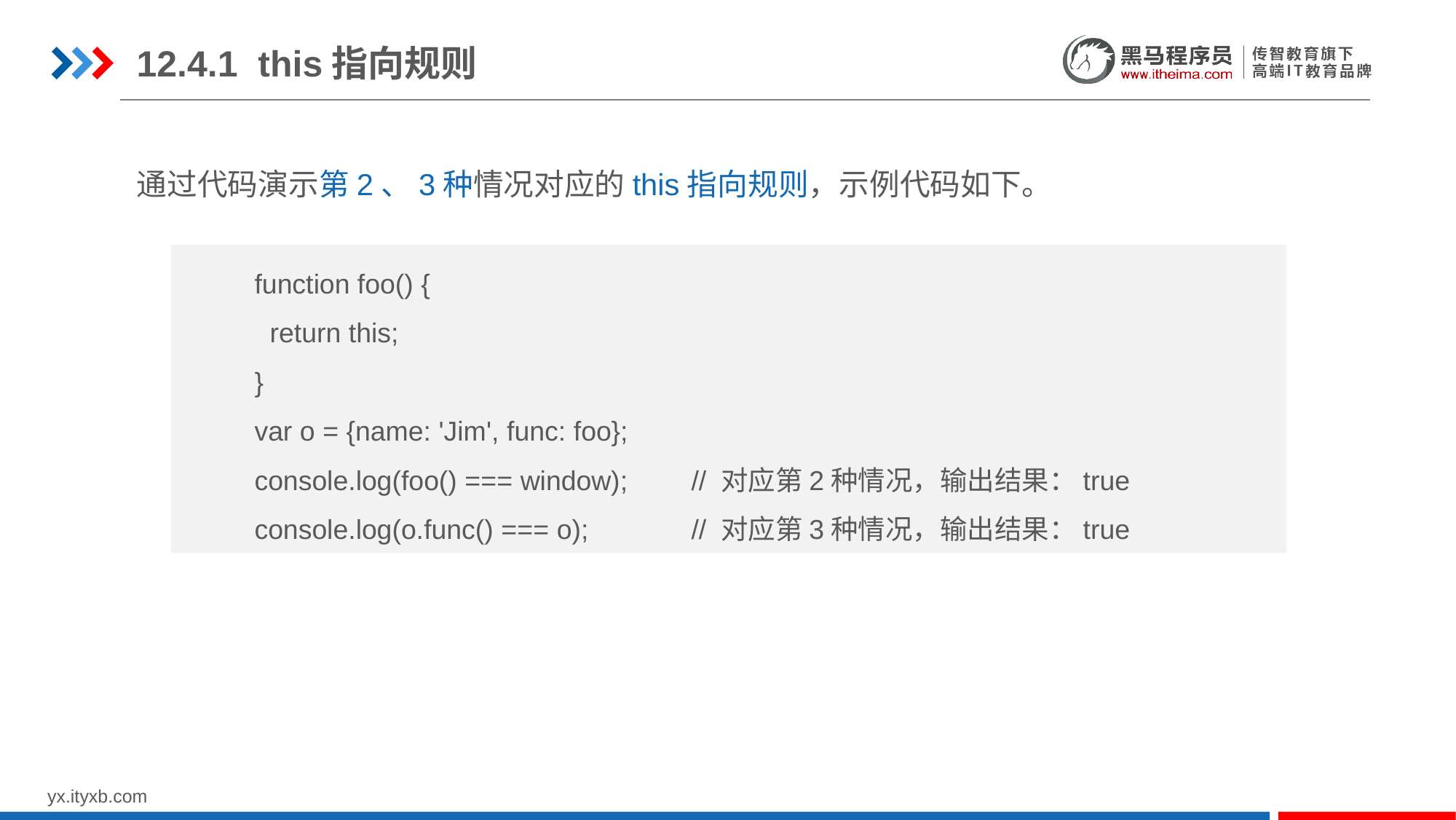

12.4.1  this指向规则
通过代码演示第2、3种情况对应的this指向规则，示例代码如下。
function foo() {
  return this;
}
var o = {name: 'Jim', func: foo};
console.log(foo() === window);	// 对应第2种情况，输出结果：true
console.log(o.func() === o);	// 对应第3种情况，输出结果：true